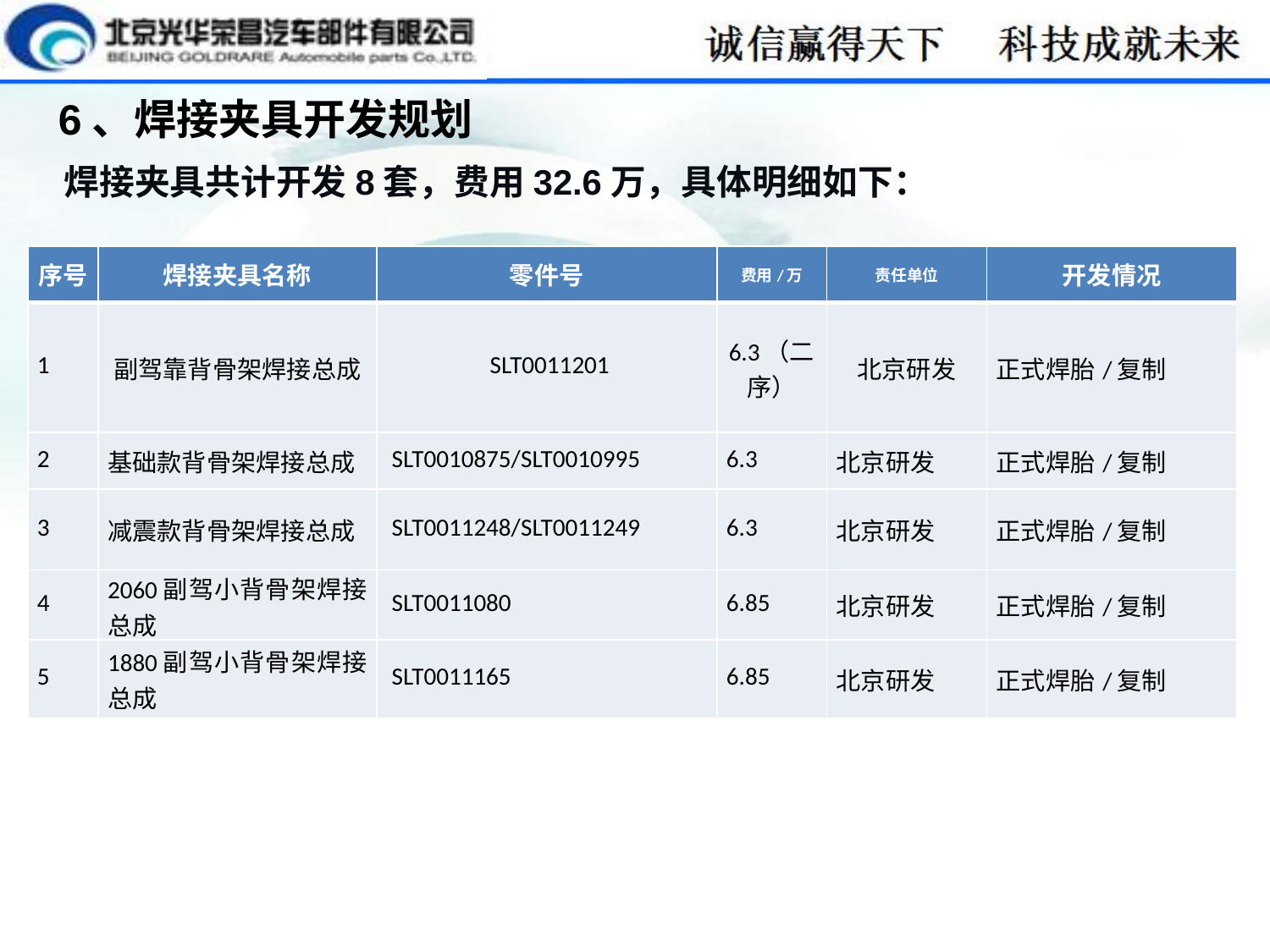

6、焊接夹具开发规划
  焊接夹具共计开发8套，费用32.6万，具体明细如下：
| 序号 | 焊接夹具名称 | 零件号 | 费用/万 | 责任单位 | 开发情况 |
| --- | --- | --- | --- | --- | --- |
| 1 | 副驾靠背骨架焊接总成 | SLT0011201 | 6.3（二序） | 北京研发 | 正式焊胎/复制 |
| 2 | 基础款背骨架焊接总成 | SLT0010875/SLT0010995 | 6.3 | 北京研发 | 正式焊胎/复制 |
| 3 | 减震款背骨架焊接总成 | SLT0011248/SLT0011249 | 6.3 | 北京研发 | 正式焊胎/复制 |
| 4 | 2060副驾小背骨架焊接总成 | SLT0011080 | 6.85 | 北京研发 | 正式焊胎/复制 |
| 5 | 1880副驾小背骨架焊接总成 | SLT0011165 | 6.85 | 北京研发 | 正式焊胎/复制 |